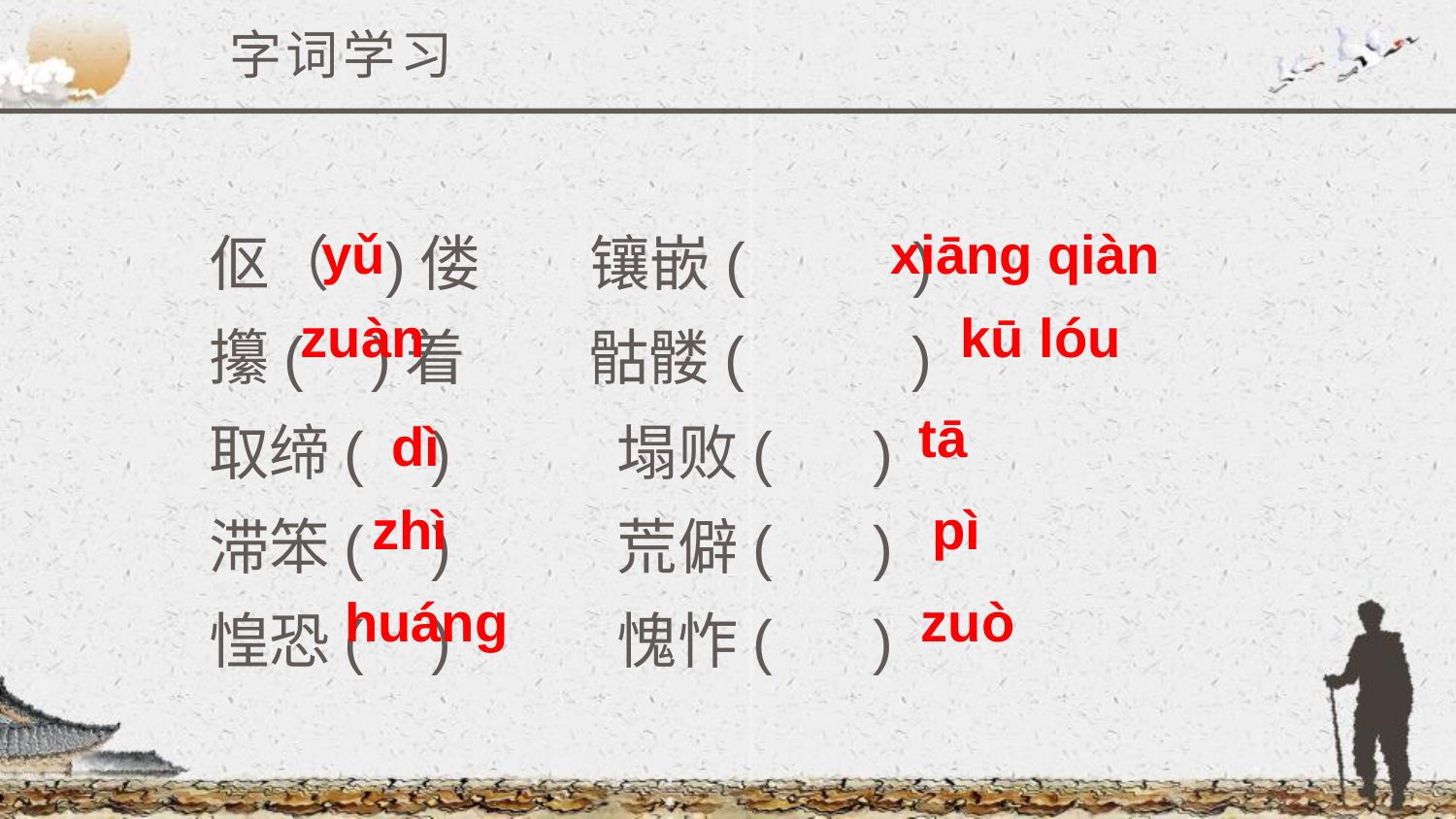

字词学习

伛（   )偻        镶嵌(          )
攥(    )着         骷髅(          )
取缔(    )         塌败(      )
滞笨(    )         荒僻(      )
惶恐(    )         愧怍(      )
yǔ
xiānɡ qiàn
 zuàn
 kū lóu
 tā
dì
zhì
pì
 huáng
zuò